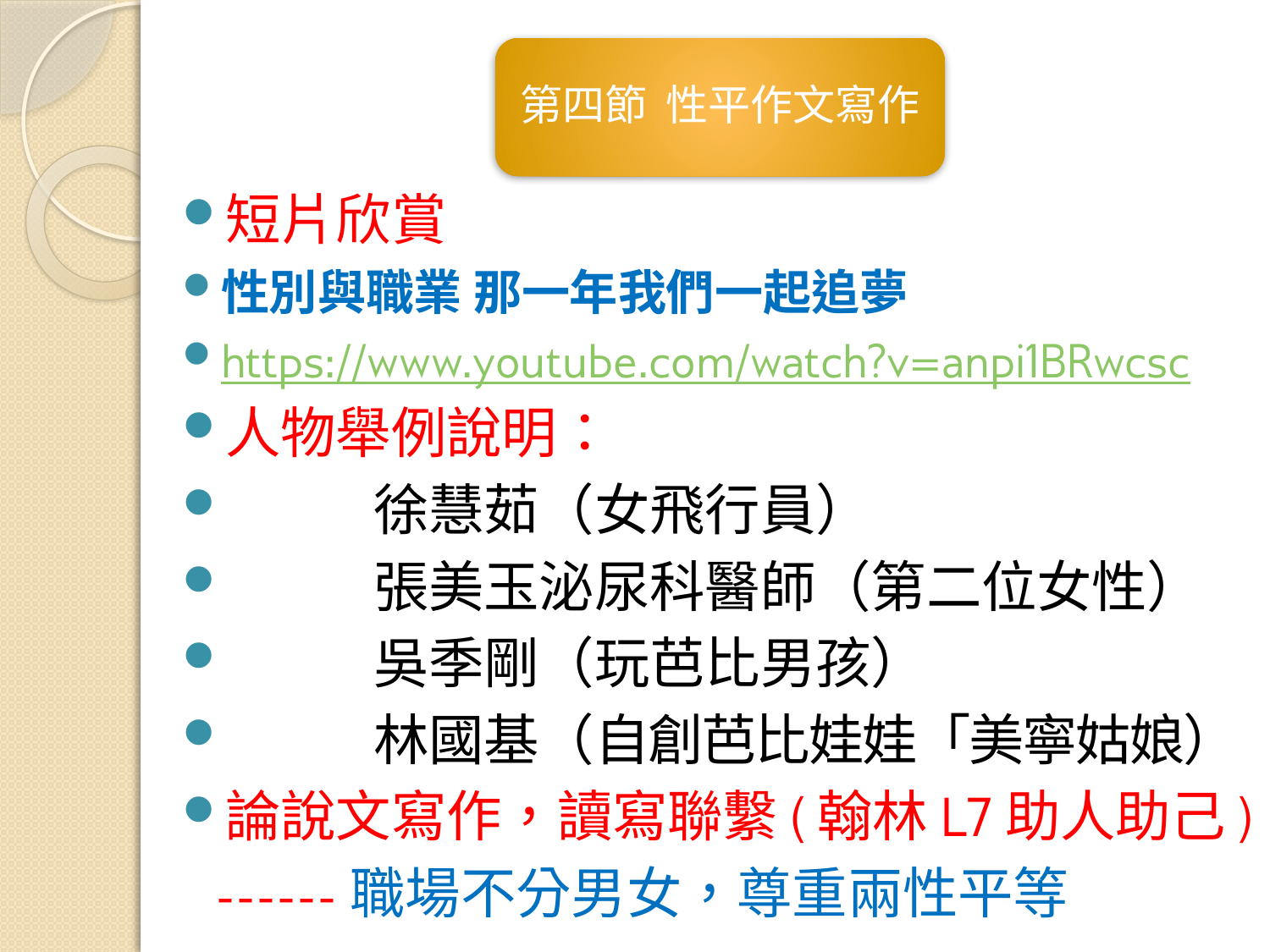

第四節  性平作文寫作
短片欣賞
性別與職業 那一年我們一起追夢
https://www.youtube.com/watch?v=anpi1BRwcsc
人物舉例說明：
           徐慧茹（女飛行員）
           張美玉泌尿科醫師（第二位女性）
           吳季剛（玩芭比男孩）
           林國基（自創芭比娃娃「美寧姑娘）
論說文寫作，讀寫聯繫(翰林L7助人助己)
  ------職場不分男女，尊重兩性平等